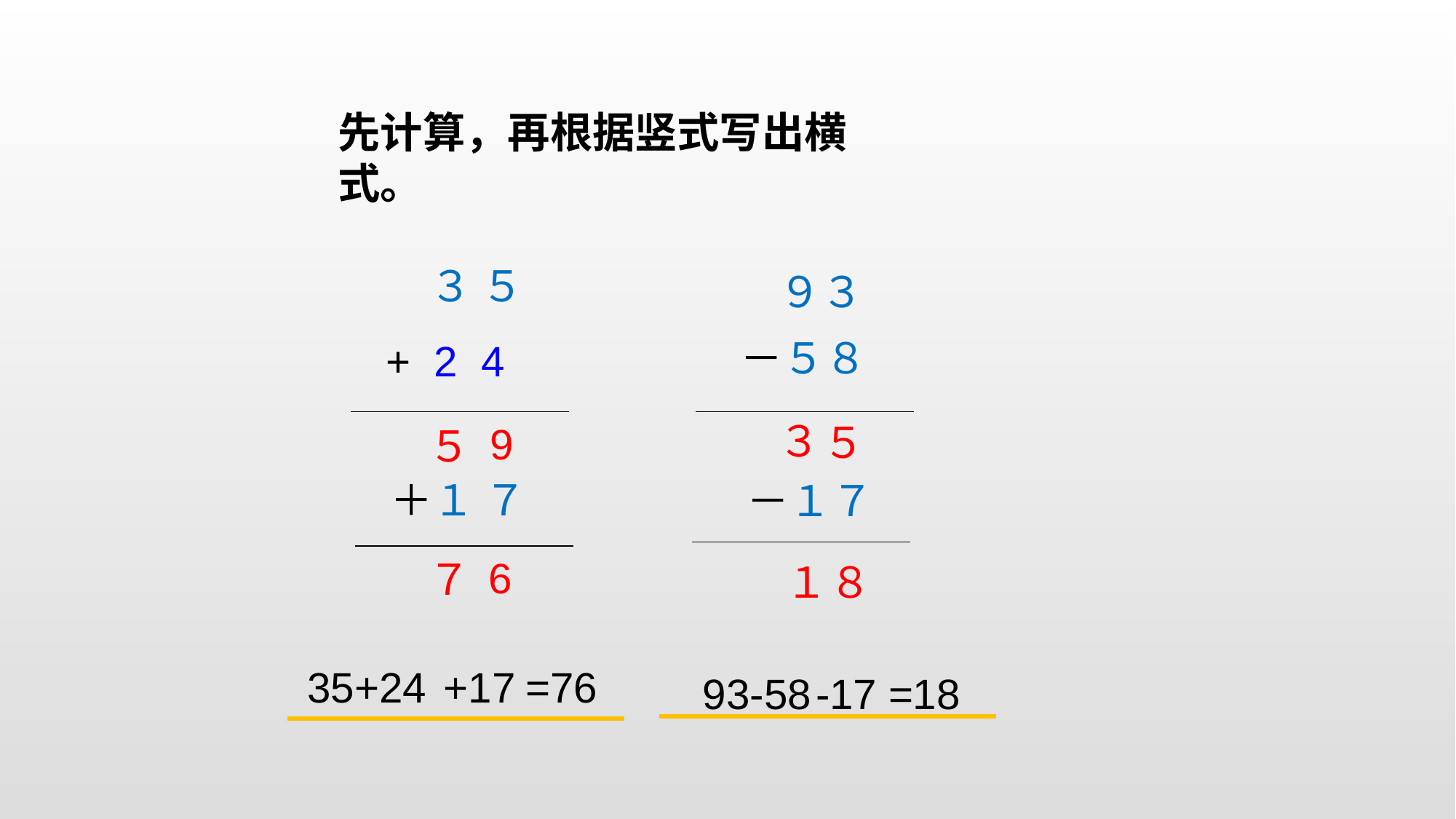

先计算，再根据竖式写出横式。
 ３ ５
 ９３
 －５８
+  2  4

３
５
9
５

   ＋１ ７
 －１７
6
７
１
８

35+24
+17
=76
93-58
-17
=18